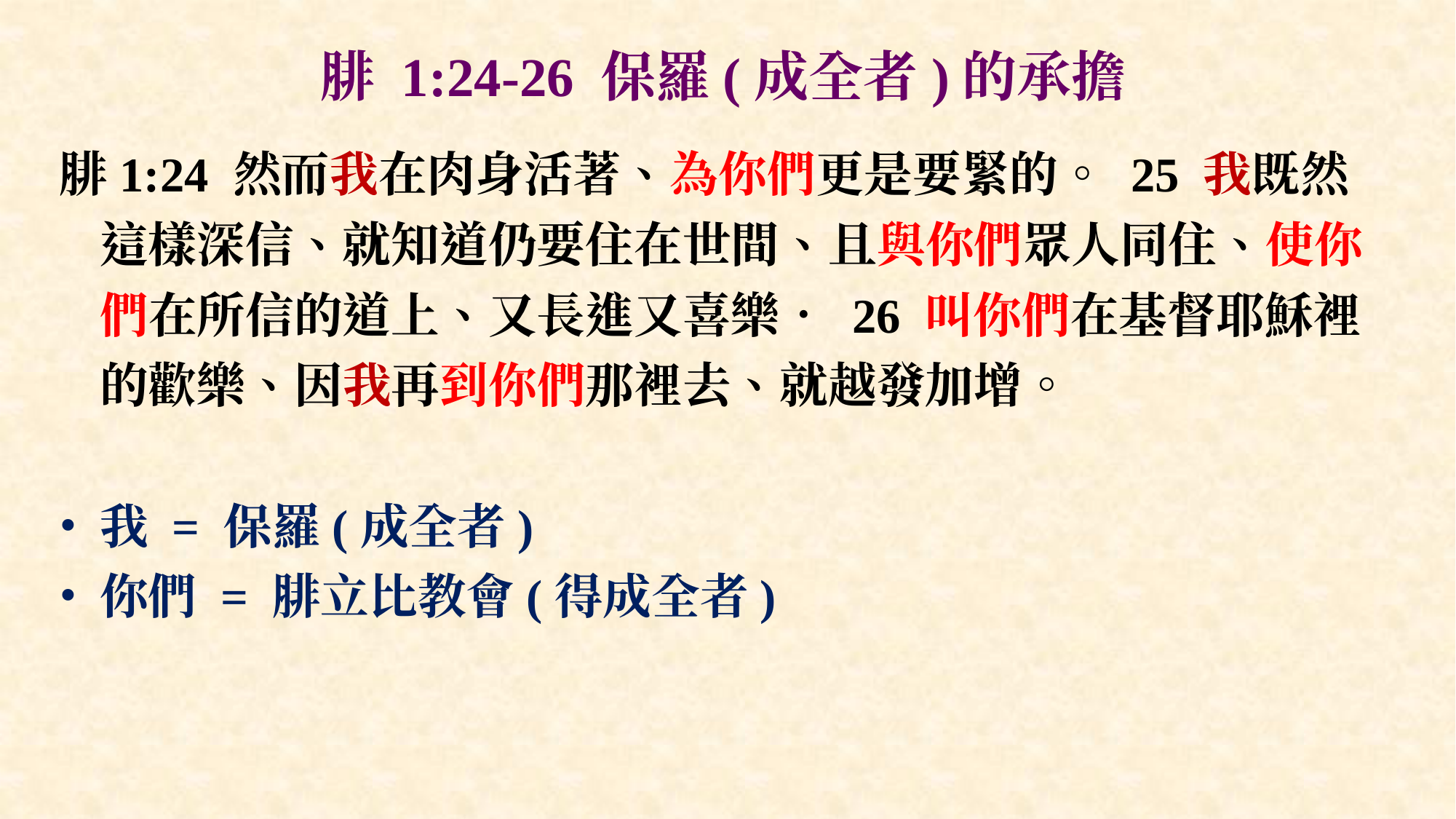

# 腓 1:24-26 保羅(成全者)的承擔
腓1:24 然而我在肉身活著、為你們更是要緊的。 25 我既然這樣深信、就知道仍要住在世間、且與你們眾人同住、使你們在所信的道上、又長進又喜樂． 26 叫你們在基督耶穌裡的歡樂、因我再到你們那裡去、就越發加增。

我 = 保羅(成全者)
你們 = 腓立比教會(得成全者)